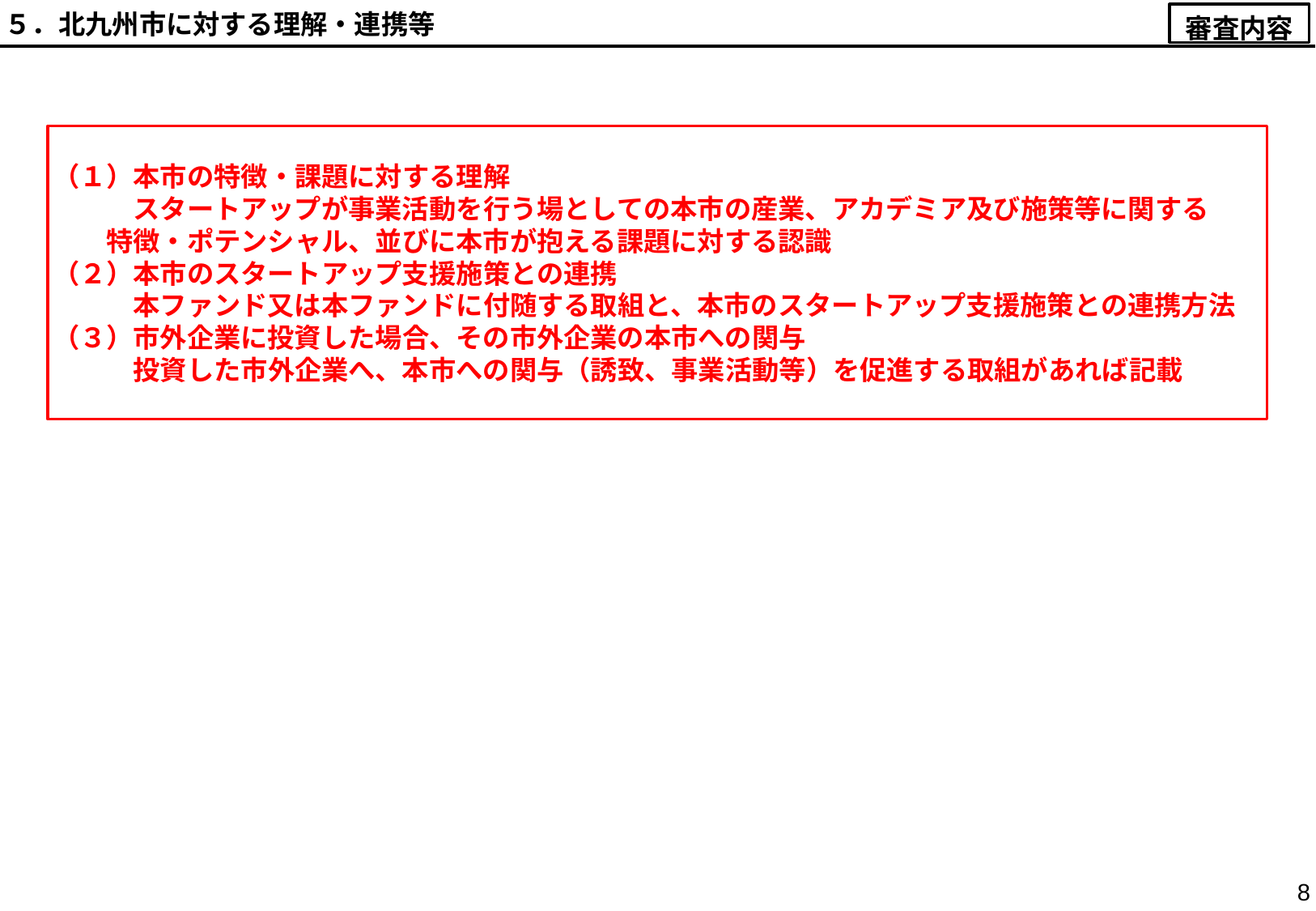

５．北九州市に対する理解・連携等
審査内容
（１）本市の特徴・課題に対する理解
　　　スタートアップが事業活動を行う場としての本市の産業、アカデミア及び施策等に関する
　　特徴・ポテンシャル、並びに本市が抱える課題に対する認識
（２）本市のスタートアップ支援施策との連携
　　　本ファンド又は本ファンドに付随する取組と、本市のスタートアップ支援施策との連携方法
（３）市外企業に投資した場合、その市外企業の本市への関与
　　　投資した市外企業へ、本市への関与（誘致、事業活動等）を促進する取組があれば記載
8